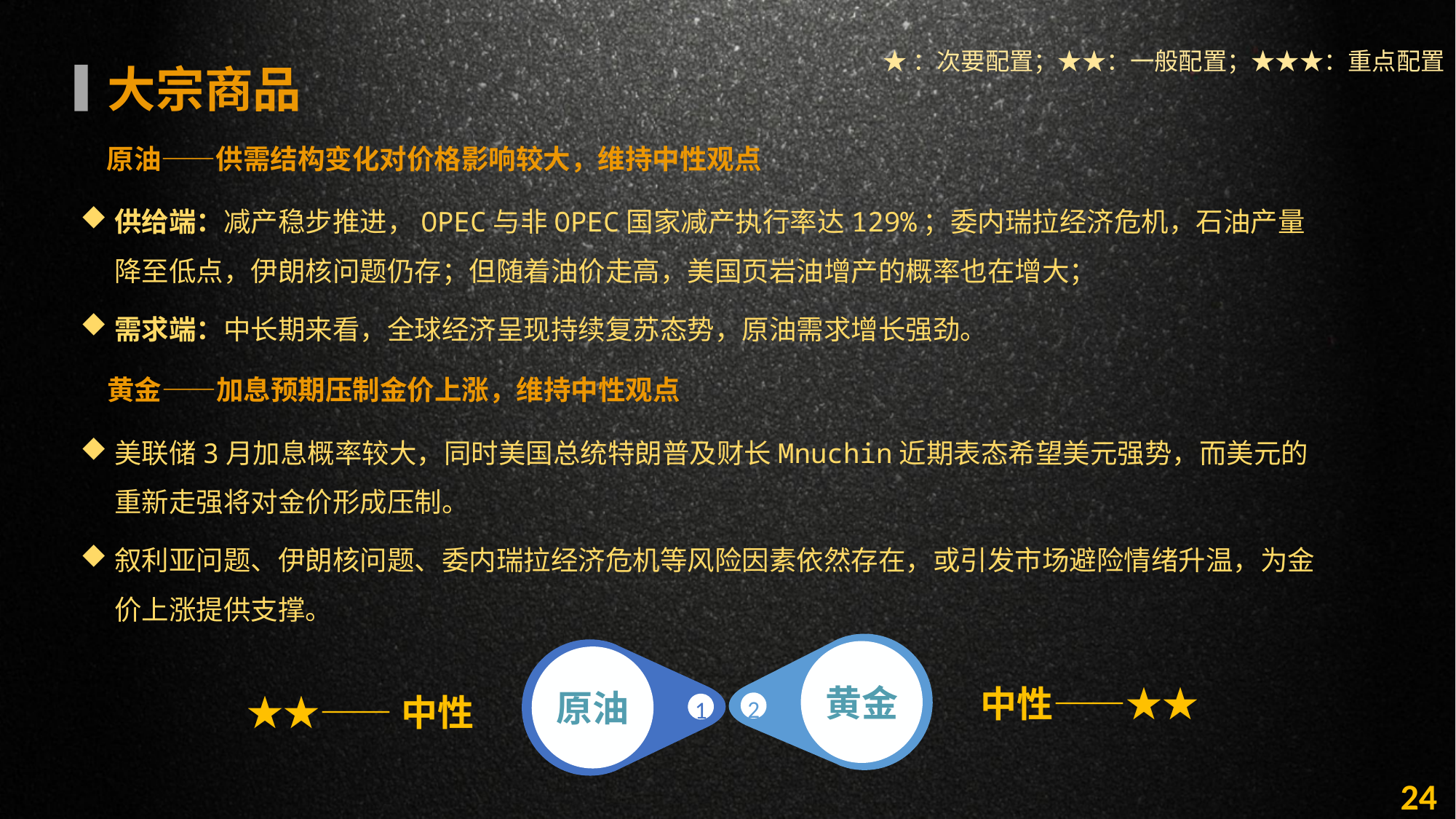

★：次要配置；★★：一般配置；★★★：重点配置
大宗商品

原油——供需结构变化对价格影响较大，维持中性观点

供给端：减产稳步推进，OPEC与非OPEC国家减产执行率达129%；委内瑞拉经济危机，石油产量降至低点，伊朗核问题仍存；但随着油价走高，美国页岩油增产的概率也在增大；
需求端：中长期来看，全球经济呈现持续复苏态势，原油需求增长强劲。

黄金——加息预期压制金价上涨，维持中性观点
美联储3月加息概率较大，同时美国总统特朗普及财长Mnuchin近期表态希望美元强势，而美元的重新走强将对金价形成压制。
叙利亚问题、伊朗核问题、委内瑞拉经济危机等风险因素依然存在，或引发市场避险情绪升温，为金价上涨提供支撑。

中性——★★
黄金
原油
★★——中性

2
1
24